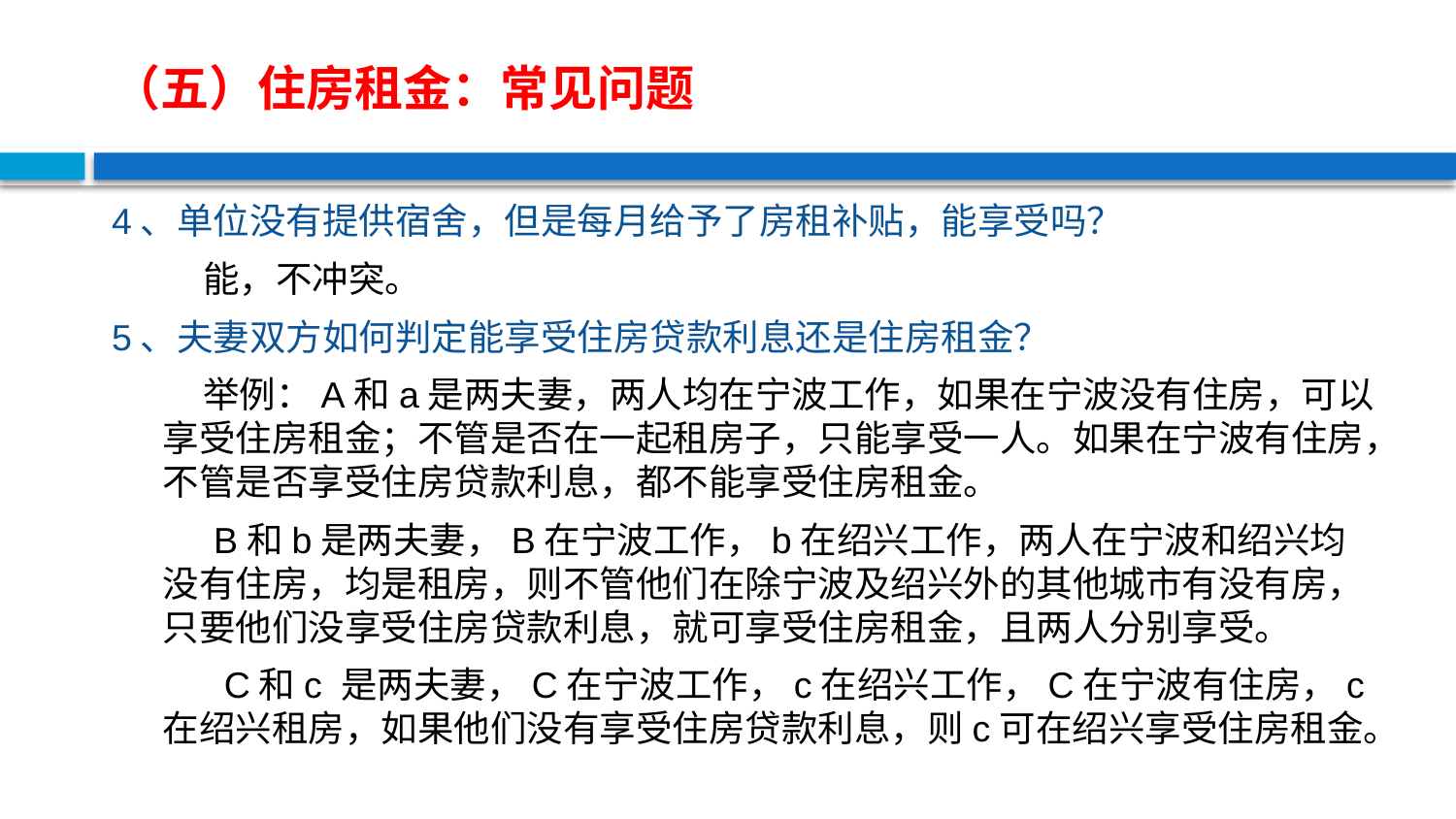

# （五）住房租金：常见问题
4、单位没有提供宿舍，但是每月给予了房租补贴，能享受吗？
          能，不冲突。
5、夫妻双方如何判定能享受住房贷款利息还是住房租金？
          举例：A和a是两夫妻，两人均在宁波工作，如果在宁波没有住房，可以享受住房租金；不管是否在一起租房子，只能享受一人。如果在宁波有住房，不管是否享受住房贷款利息，都不能享受住房租金。
          B和b是两夫妻，B在宁波工作，b在绍兴工作，两人在宁波和绍兴均没有住房，均是租房，则不管他们在除宁波及绍兴外的其他城市有没有房，只要他们没享受住房贷款利息，就可享受住房租金，且两人分别享受。
           C和c 是两夫妻，C在宁波工作，c在绍兴工作，C在宁波有住房，c在绍兴租房，如果他们没有享受住房贷款利息，则c可在绍兴享受住房租金。